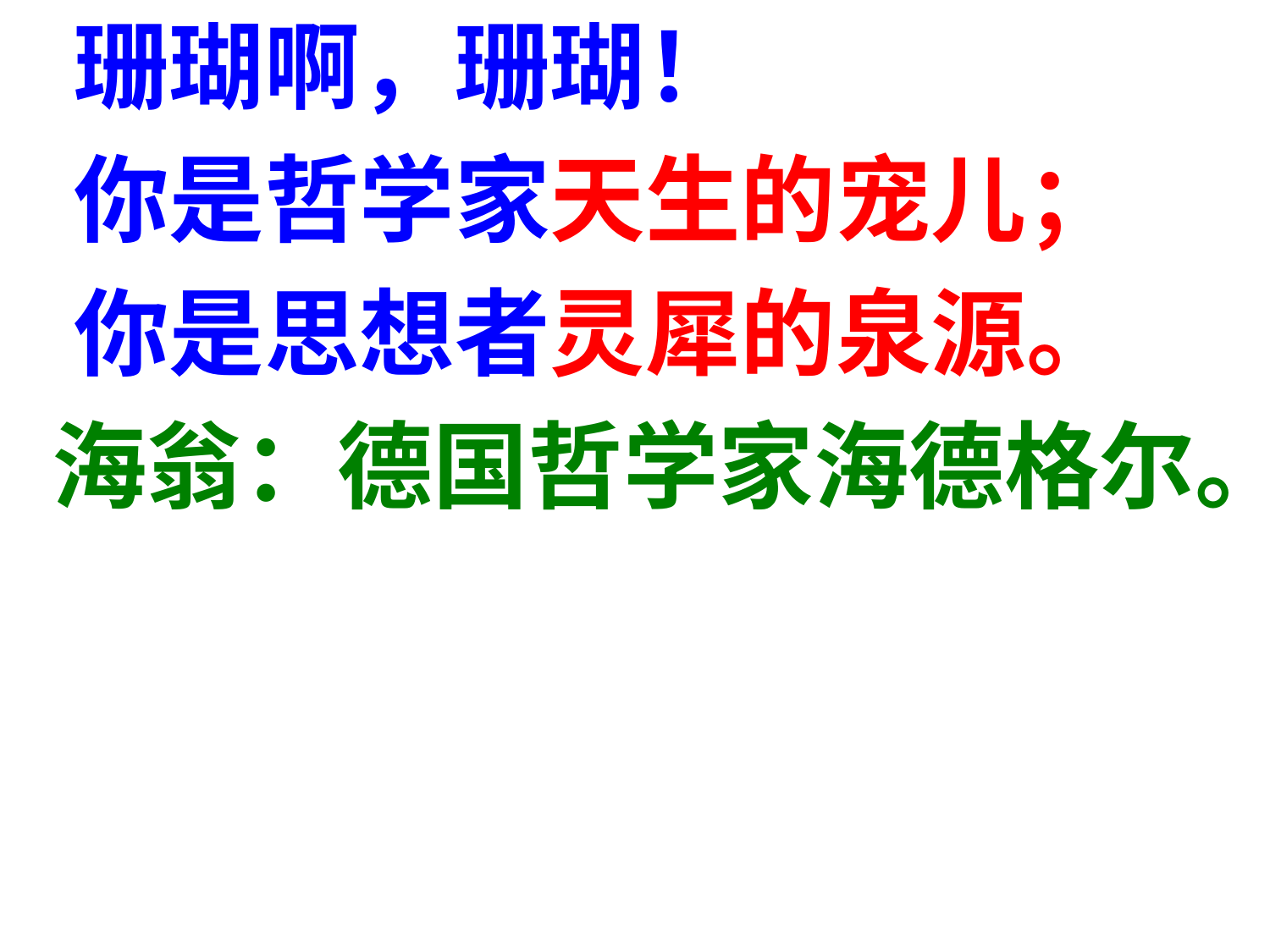

珊瑚啊，珊瑚！
  你是哲学家天生的宠儿；
  你是思想者灵犀的泉源。
 海翁：德国哲学家海德格尔。